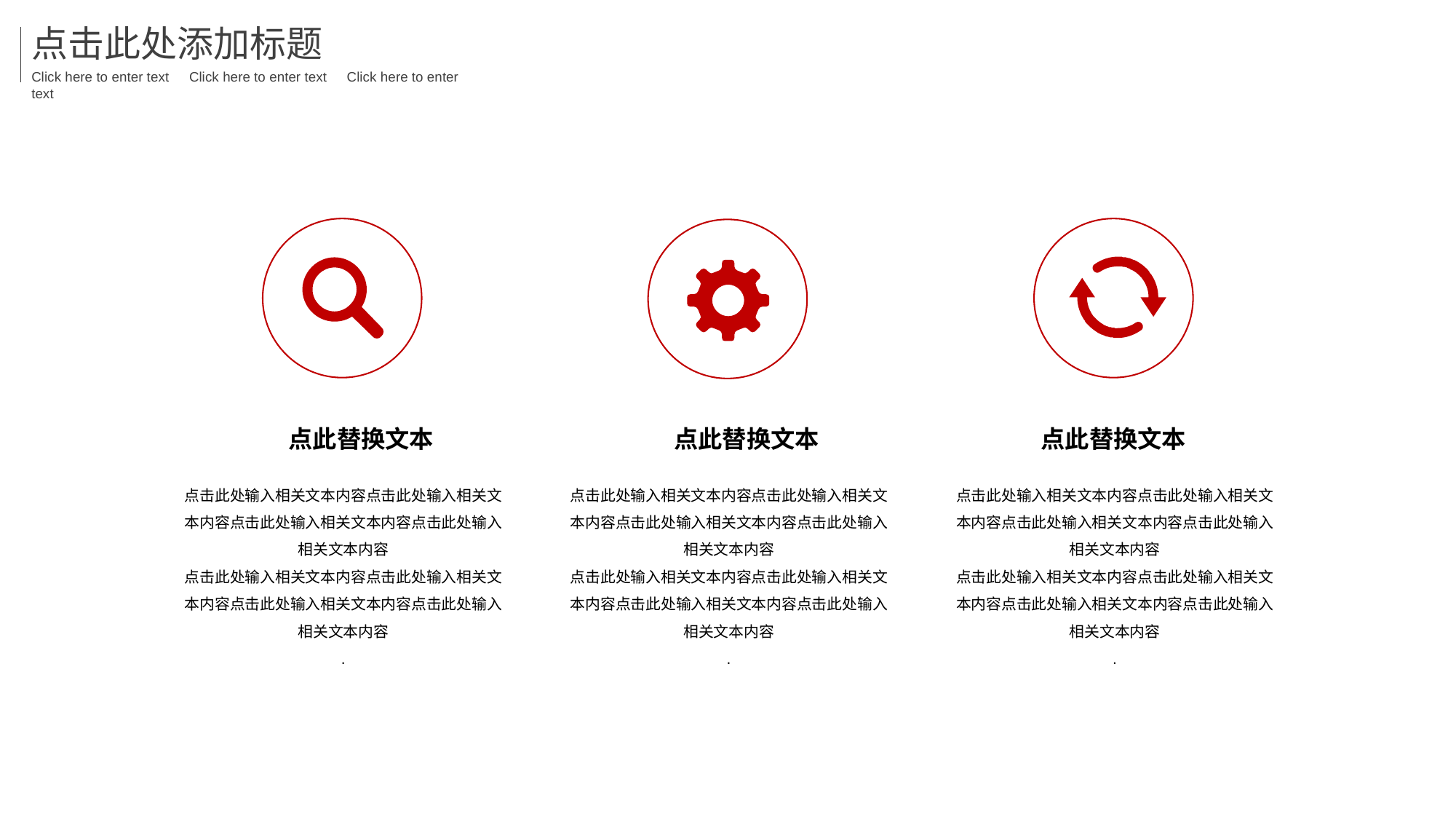

点击此处添加标题
Click here to enter text　Click here to enter text　Click here to enter text

点此替换文本
点此替换文本
点此替换文本
点击此处输入相关文本内容点击此处输入相关文本内容点击此处输入相关文本内容点击此处输入相关文本内容
点击此处输入相关文本内容点击此处输入相关文本内容点击此处输入相关文本内容点击此处输入相关文本内容
.
点击此处输入相关文本内容点击此处输入相关文本内容点击此处输入相关文本内容点击此处输入相关文本内容
点击此处输入相关文本内容点击此处输入相关文本内容点击此处输入相关文本内容点击此处输入相关文本内容
.
点击此处输入相关文本内容点击此处输入相关文本内容点击此处输入相关文本内容点击此处输入相关文本内容
点击此处输入相关文本内容点击此处输入相关文本内容点击此处输入相关文本内容点击此处输入相关文本内容
.